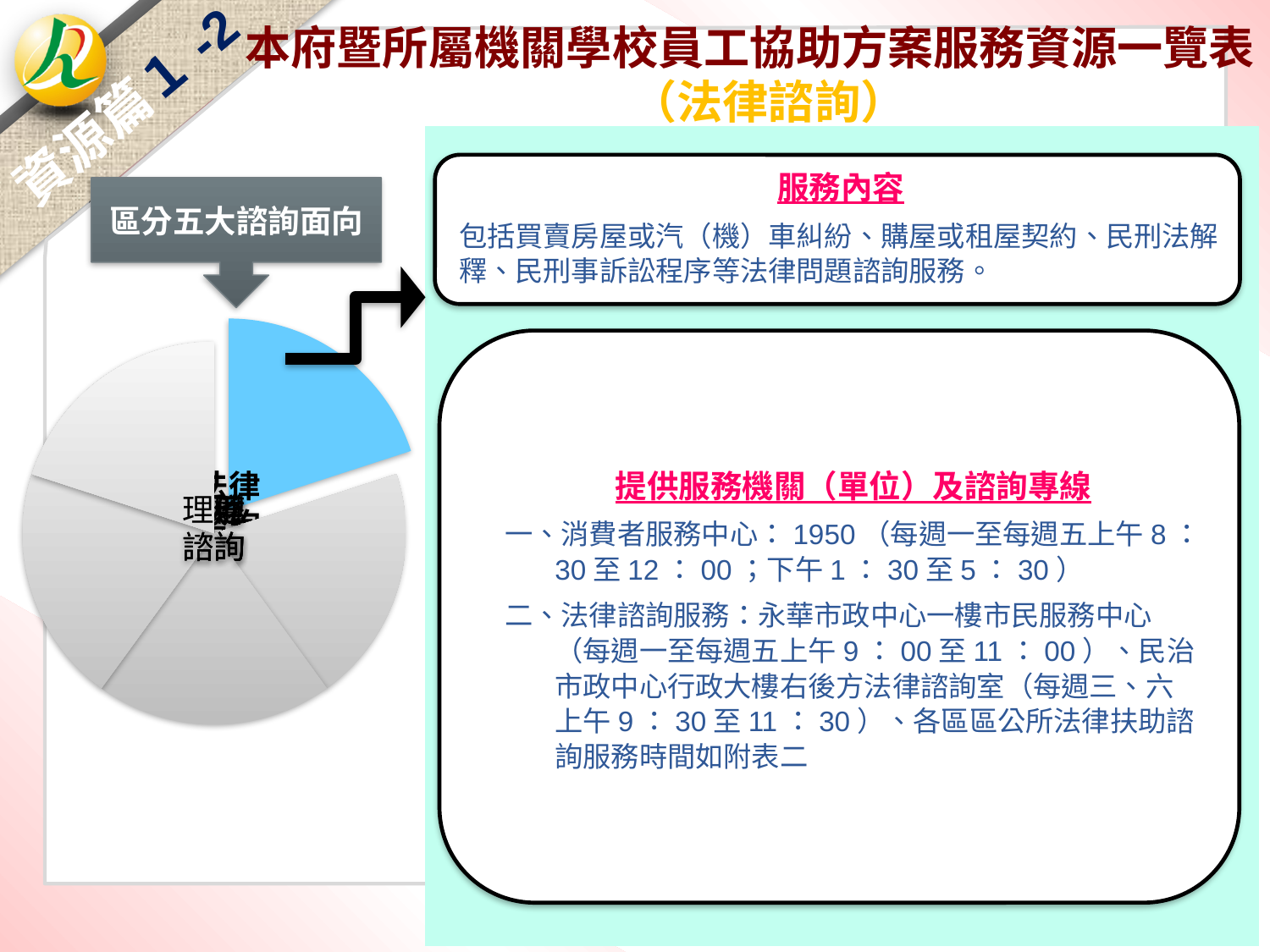

本府暨所屬機關學校員工協助方案服務資源一覽表
（法律諮詢）
資源篇１-2

服務內容
包括買賣房屋或汽（機）車糾紛、購屋或租屋契約、民刑法解釋、民刑事訴訟程序等法律問題諮詢服務。
提供服務機關（單位）及諮詢專線
一、消費者服務中心：1950（每週一至每週五上午8：30至12：00；下午1：30至5：30）
二、法律諮詢服務：永華市政中心一樓市民服務中心（每週一至每週五上午9：00至11：00）、民治市政中心行政大樓右後方法律諮詢室（每週三、六上午9：30至11：30）、各區區公所法律扶助諮詢服務時間如附表二
區分五大諮詢面向
法律
諮詢
其他
諮詢
心理
諮詢
醫療
諮詢
理財
諮詢